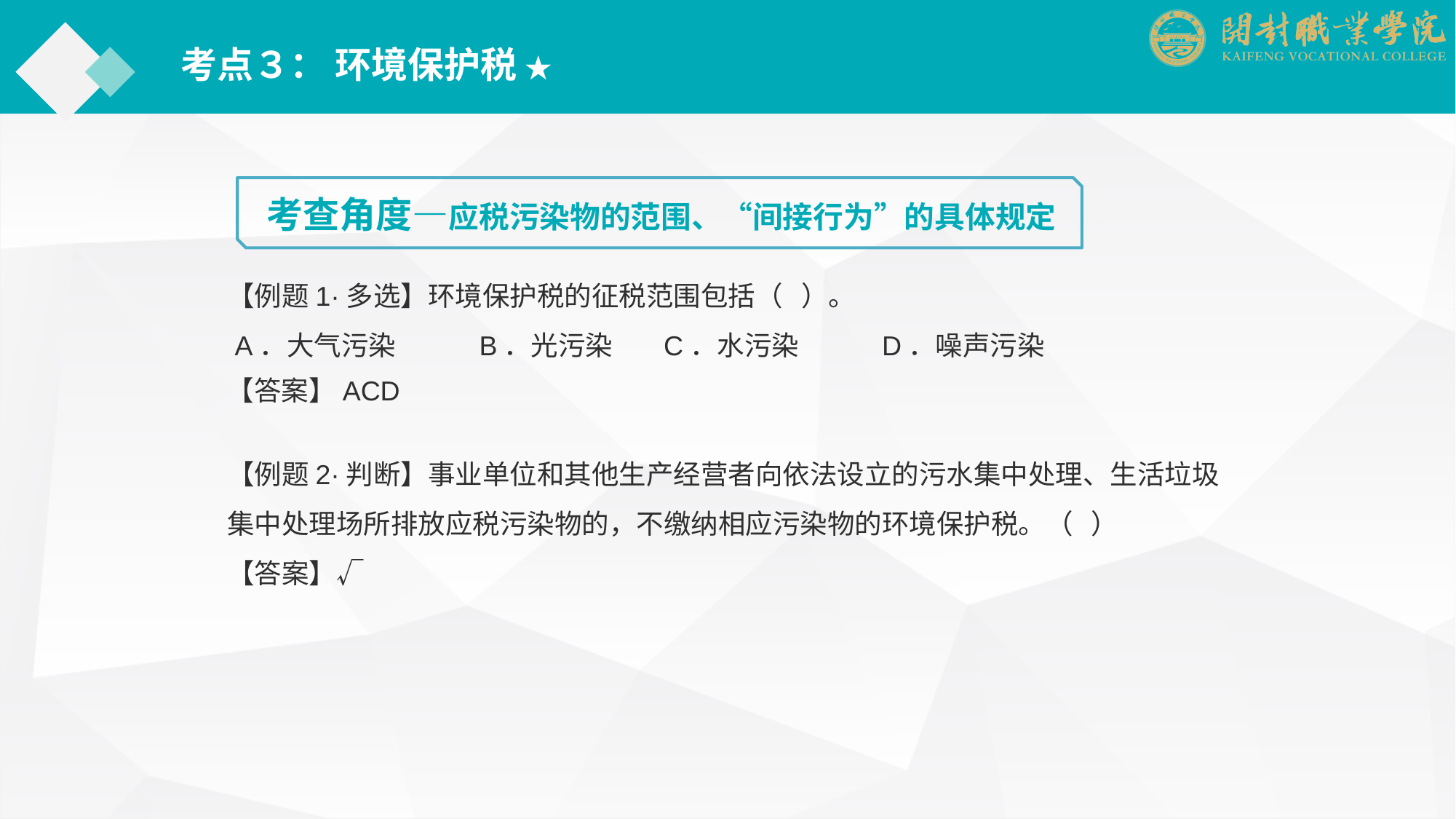

考点３： 环境保护税 ★

考查角度—应税污染物的范围、“间接行为”的具体规定
【例题1·多选】环境保护税的征税范围包括（   ）。
 A．大气污染	　B．光污染	C．水污染	D．噪声污染
【答案】ACD
【例题2·判断】事业单位和其他生产经营者向依法设立的污水集中处理、生活垃圾集中处理场所排放应税污染物的，不缴纳相应污染物的环境保护税。（   ）
【答案】√